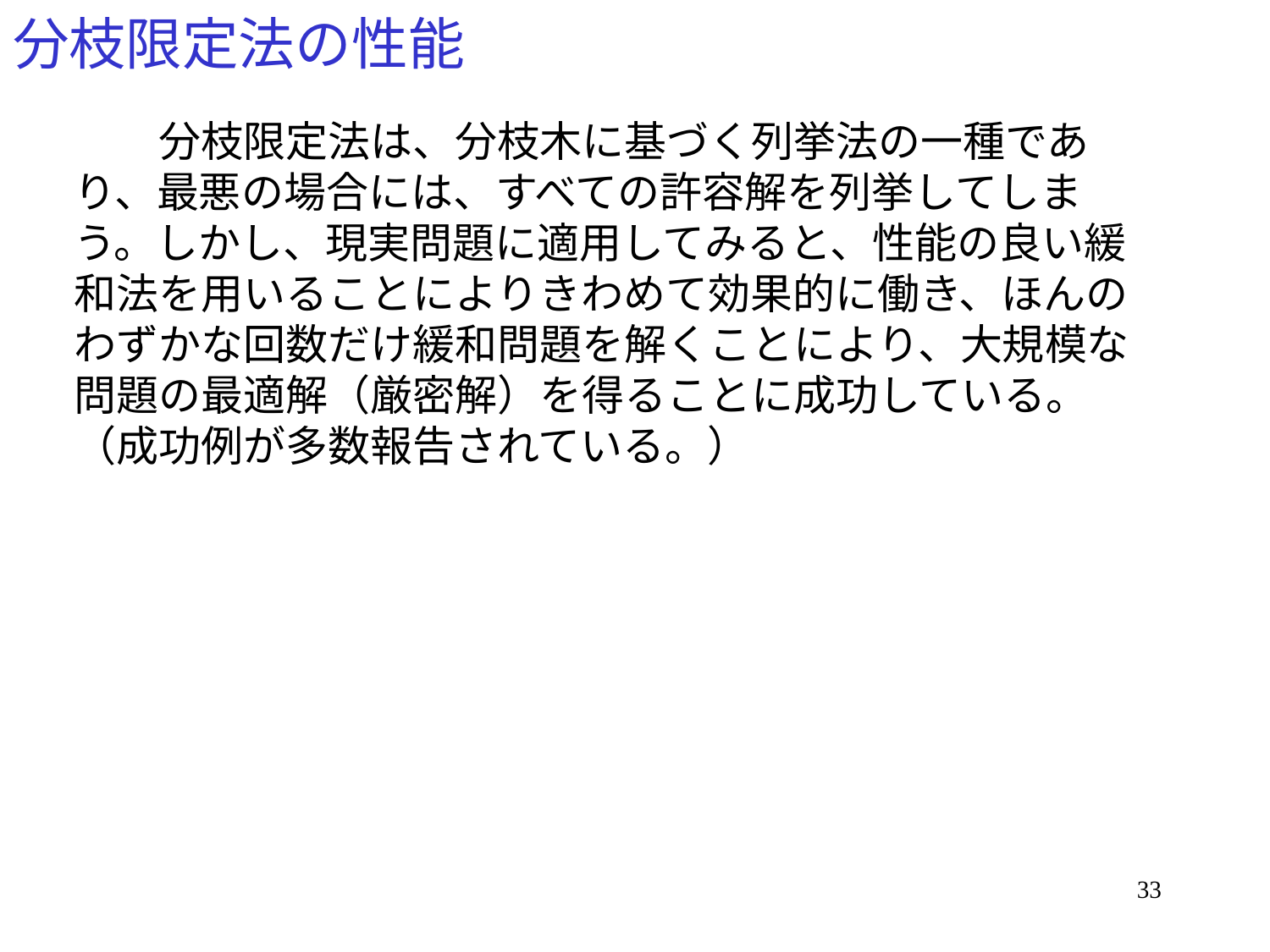

# 分枝限定法の性能
　　分枝限定法は、分枝木に基づく列挙法の一種であり、最悪の場合には、すべての許容解を列挙してしまう。しかし、現実問題に適用してみると、性能の良い緩和法を用いることによりきわめて効果的に働き、ほんのわずかな回数だけ緩和問題を解くことにより、大規模な問題の最適解（厳密解）を得ることに成功している。（成功例が多数報告されている。）
33